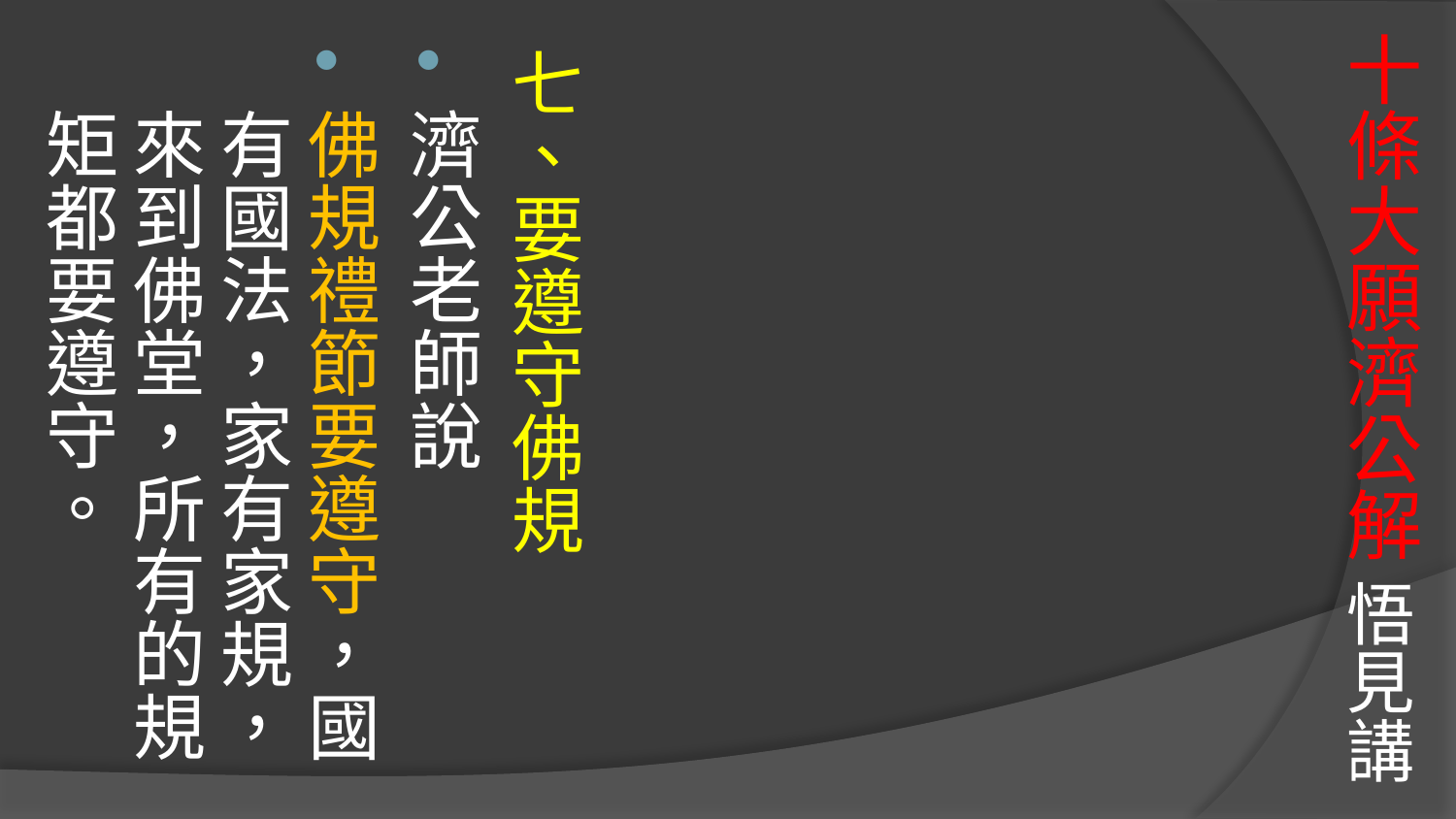

# 十條大願濟公解 悟見講
七、要遵守佛規
濟公老師說
佛規禮節要遵守，國有國法，家有家規，來到佛堂，所有的規矩都要遵守。